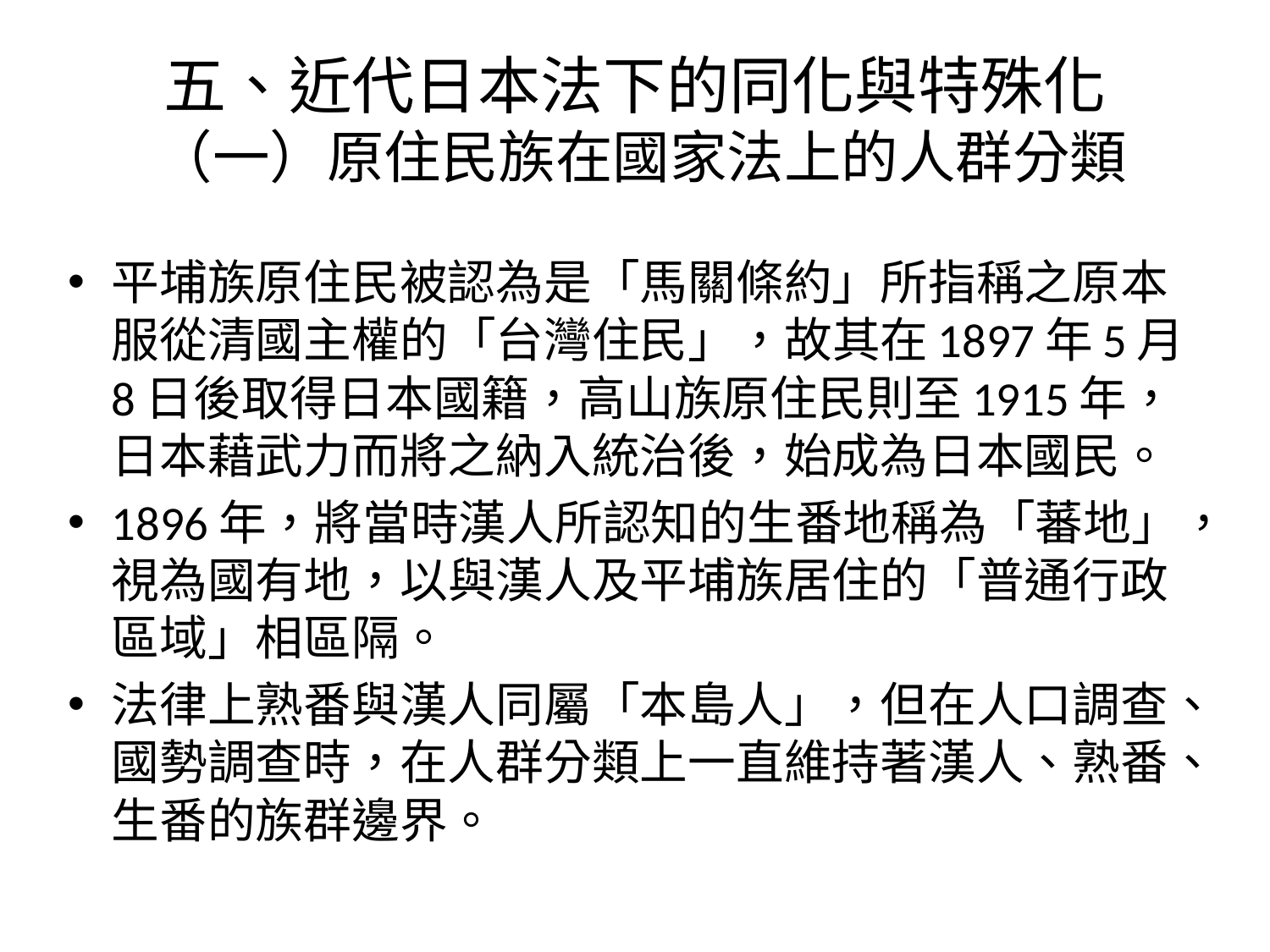

# 五、近代日本法下的同化與特殊化 （一）原住民族在國家法上的人群分類
平埔族原住民被認為是「馬關條約」所指稱之原本服從清國主權的「台灣住民」，故其在1897年5月8日後取得日本國籍，高山族原住民則至1915年，日本藉武力而將之納入統治後，始成為日本國民。
1896年，將當時漢人所認知的生番地稱為「蕃地」，視為國有地，以與漢人及平埔族居住的「普通行政區域」相區隔。
法律上熟番與漢人同屬「本島人」，但在人口調查、國勢調查時，在人群分類上一直維持著漢人、熟番、生番的族群邊界。